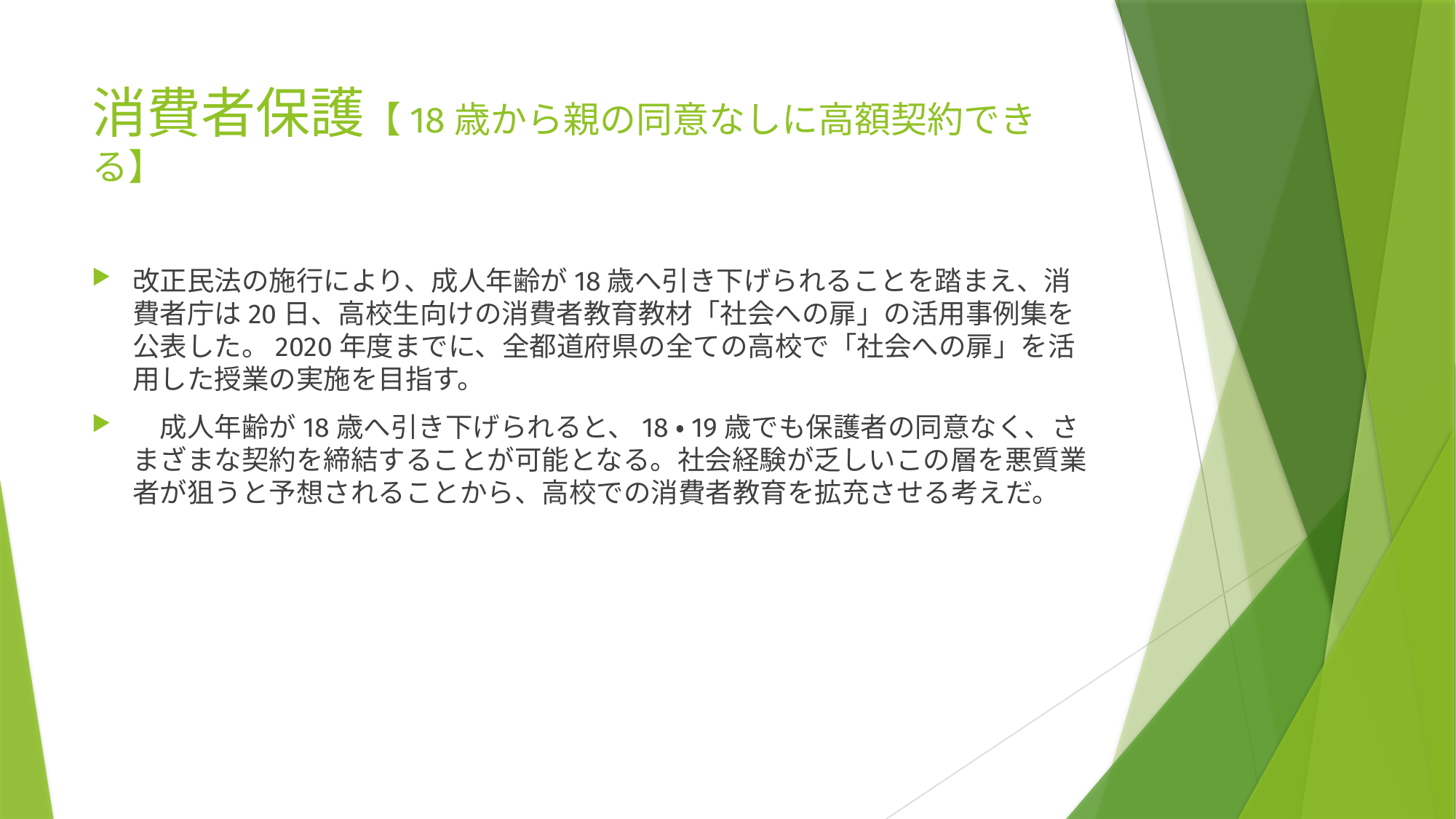

# 消費者保護【18歳から親の同意なしに高額契約できる】
改正民法の施行により、成人年齢が18歳へ引き下げられることを踏まえ、消費者庁は20日、高校生向けの消費者教育教材「社会への扉」の活用事例集を公表した。2020年度までに、全都道府県の全ての高校で「社会への扉」を活用した授業の実施を目指す。
　成人年齢が18歳へ引き下げられると、18・19歳でも保護者の同意なく、さまざまな契約を締結することが可能となる。社会経験が乏しいこの層を悪質業者が狙うと予想されることから、高校での消費者教育を拡充させる考えだ。